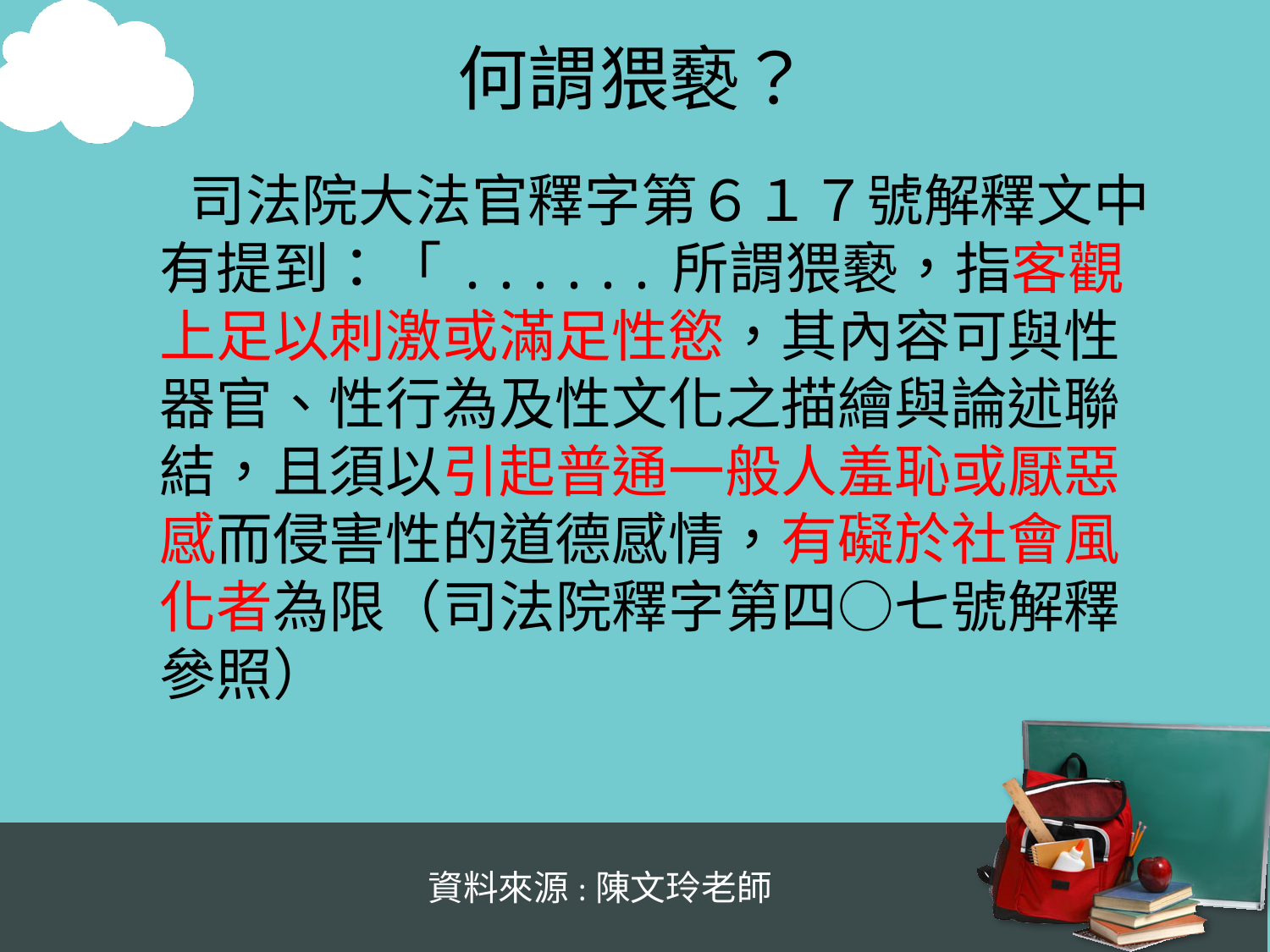

# 何謂猥褻？
     司法院大法官釋字第６１７號解釋文中有提到：「......所謂猥褻，指客觀上足以刺激或滿足性慾，其內容可與性器官、性行為及性文化之描繪與論述聯結，且須以引起普通一般人羞恥或厭惡感而侵害性的道德感情，有礙於社會風化者為限（司法院釋字第四○七號解釋參照）
資料來源:陳文玲老師